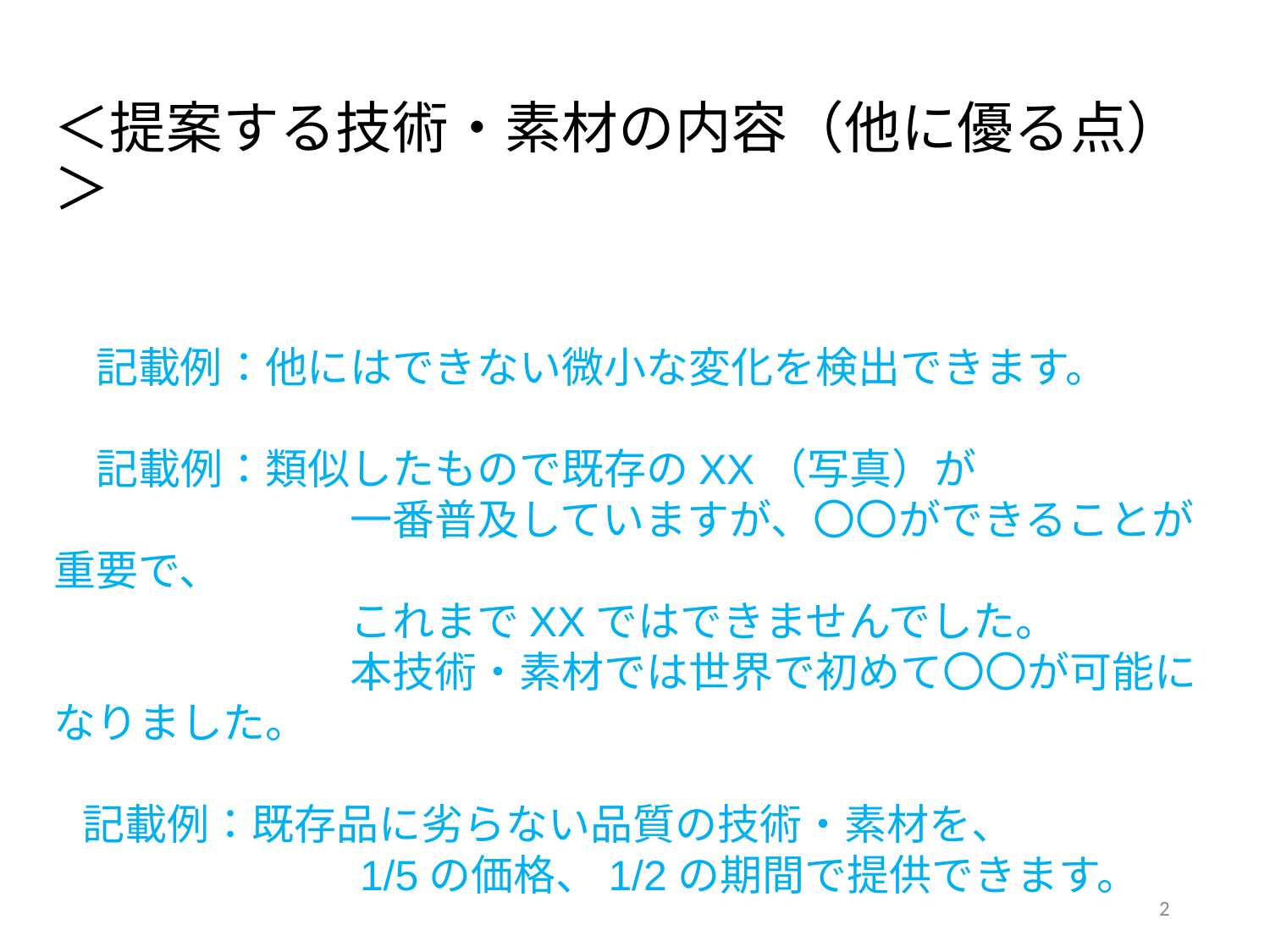

＜提案する技術・素材の内容（他に優る点）＞

　記載例：他にはできない微小な変化を検出できます。

　記載例：類似したもので既存のXX（写真）が
　　　　　　　一番普及していますが、〇〇ができることが重要で、
　　　　　　　これまでXXではできませんでした。
　　　　　　　本技術・素材では世界で初めて〇〇が可能になりました。

  記載例：既存品に劣らない品質の技術・素材を、
　　　　　　　1/5の価格、1/2の期間で提供できます。

2